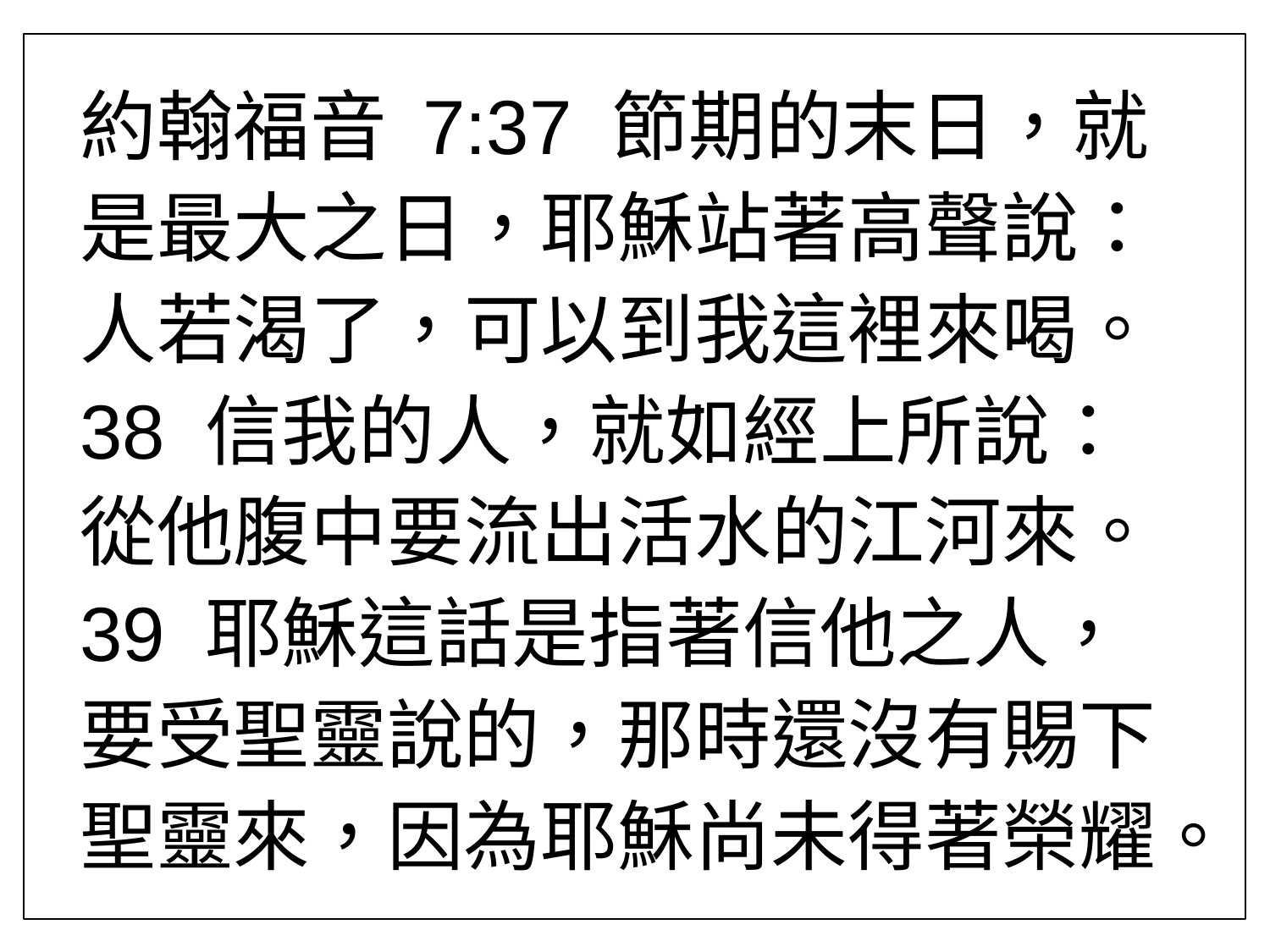

約翰福音 7:37 節期的末日，就是最大之日，耶穌站著高聲說：人若渴了，可以到我這裡來喝。38 信我的人，就如經上所說：從他腹中要流出活水的江河來。39 耶穌這話是指著信他之人，要受聖靈說的，那時還沒有賜下聖靈來，因為耶穌尚未得著榮耀。